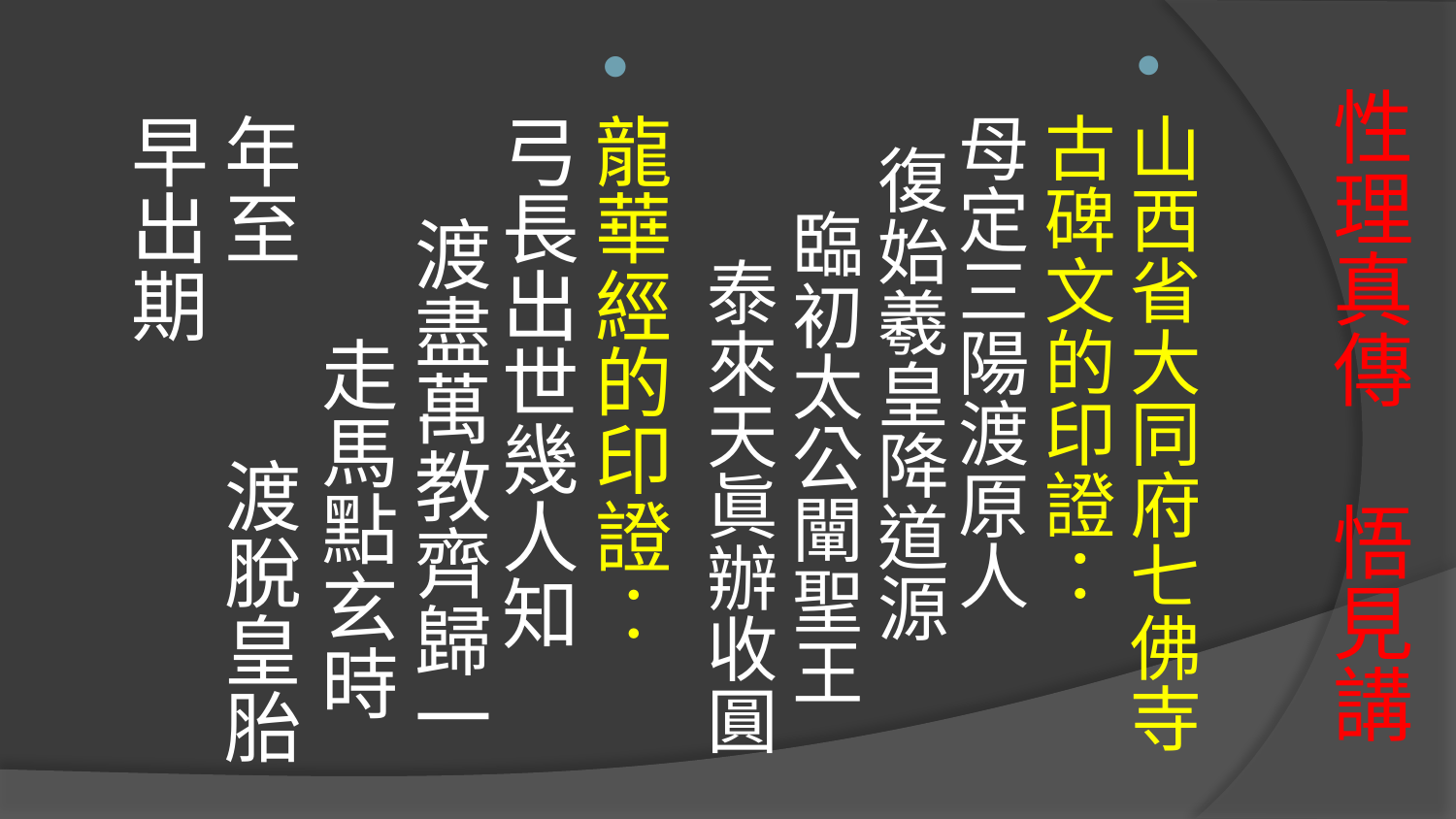

山西省大同府七佛寺古碑文的印證：       
母定三陽渡原人             復始羲皇降道源               臨初太公闡聖王              泰來天眞辦收圓
龍華經的印證︰
弓長出世幾人知              渡盡萬教齊歸一               走馬點玄時年至           渡脫皇胎早出期
# 性理真傳     悟見講